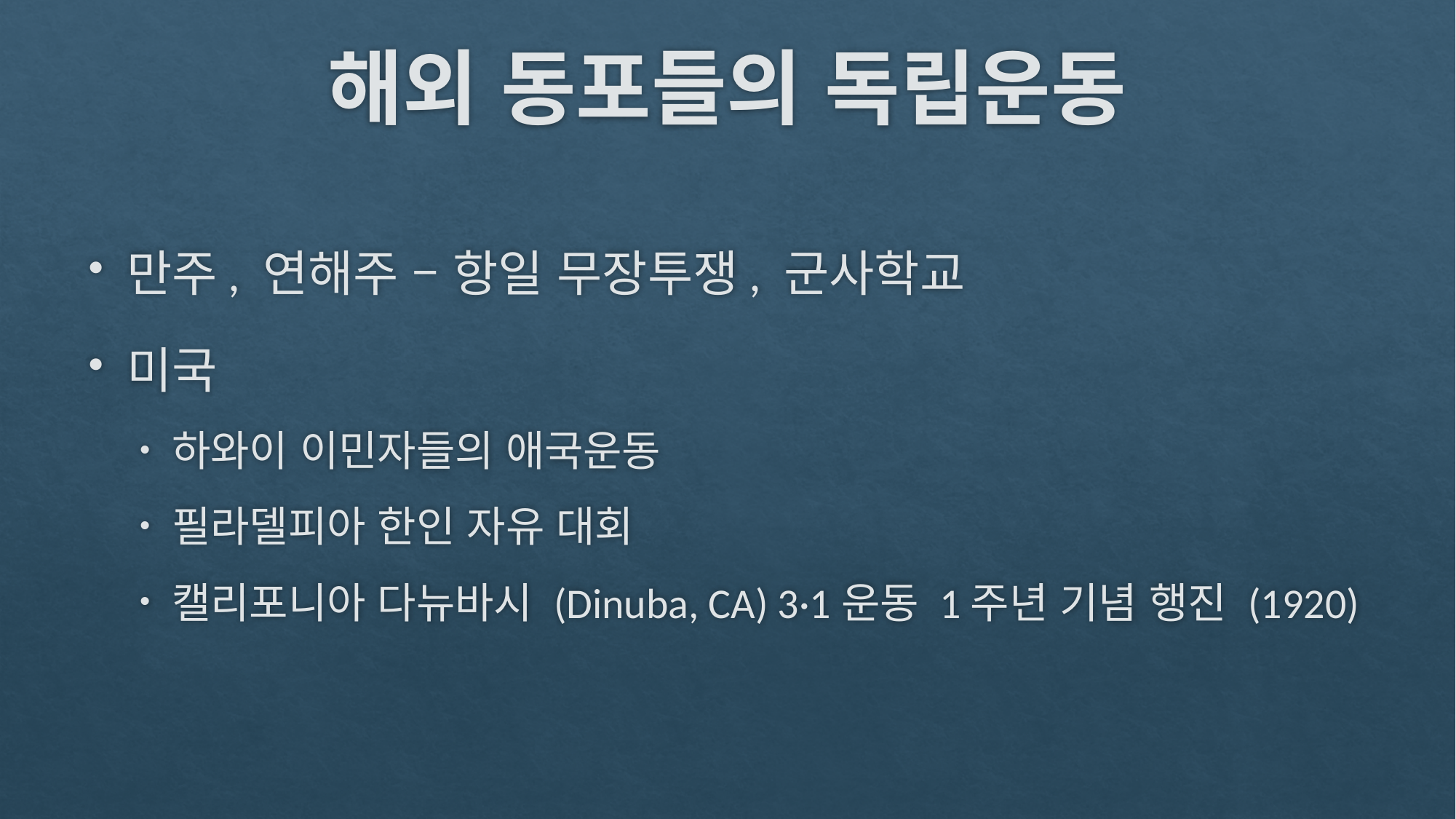

# 해외 동포들의 독립운동
만주, 연해주 – 항일 무장투쟁, 군사학교
미국
하와이 이민자들의 애국운동
필라델피아 한인 자유 대회
캘리포니아 다뉴바시 (Dinuba, CA) 3·1운동 1주년 기념 행진 (1920)